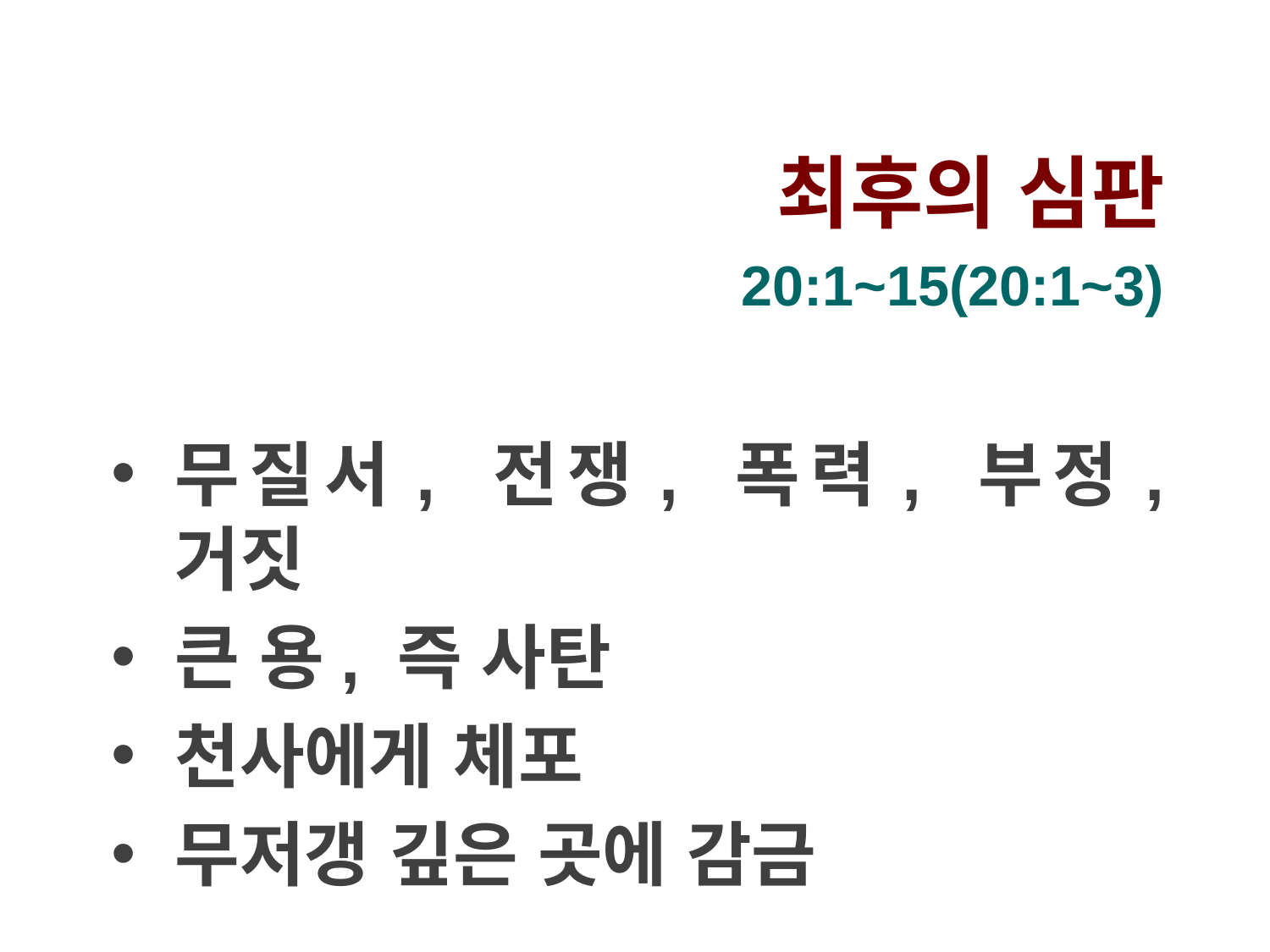

최후의 심판
20:1~15(20:1~3)

무질서, 전쟁, 폭력, 부정, 거짓
큰 용, 즉 사탄
천사에게 체포
무저갱 깊은 곳에 감금